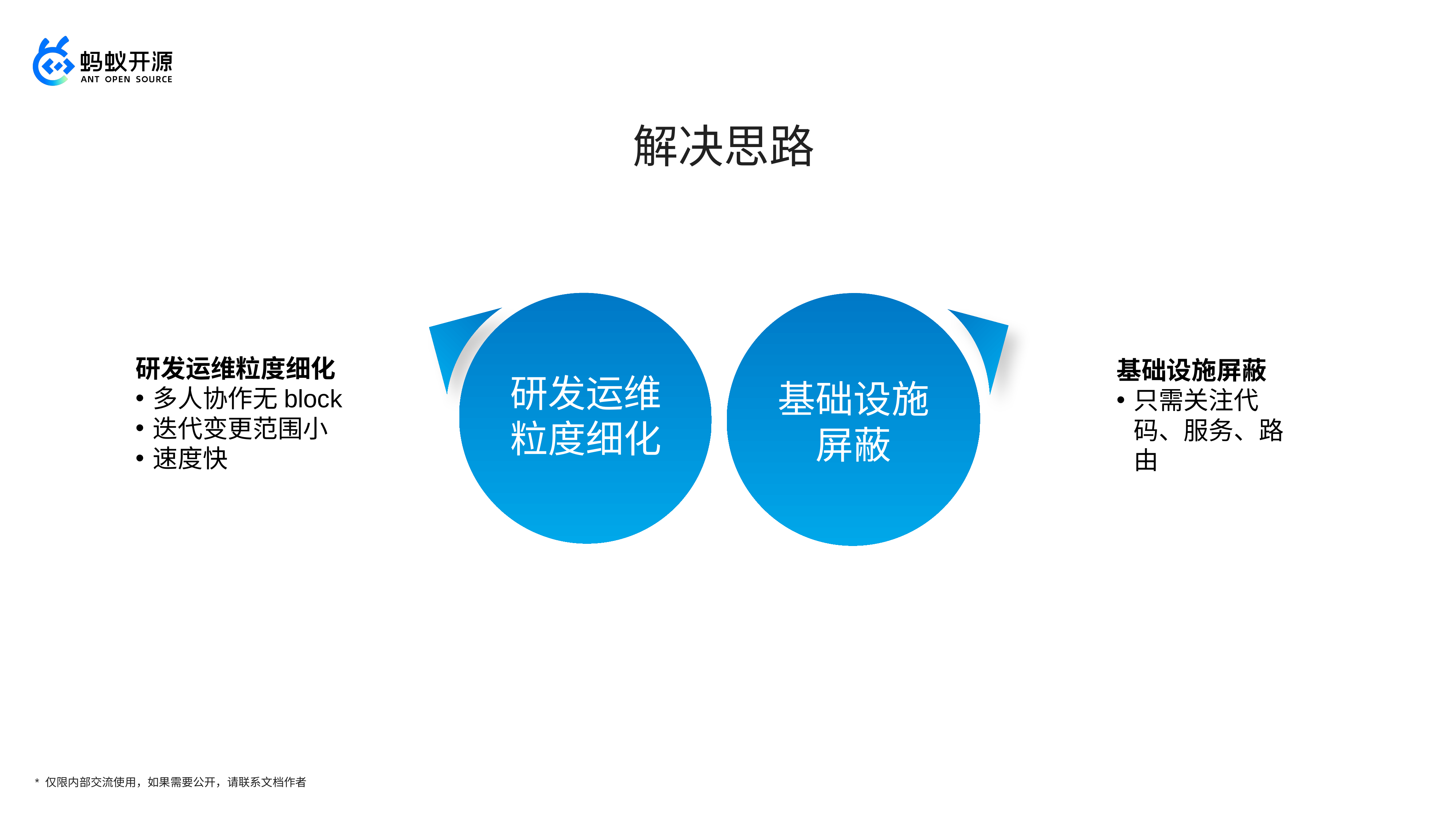

解决思路

基础设施
屏蔽

研发运维
粒度细化

研发运维粒度细化
多人协作无block
迭代变更范围小
速度快
基础设施屏蔽
只需关注代码、服务、路由